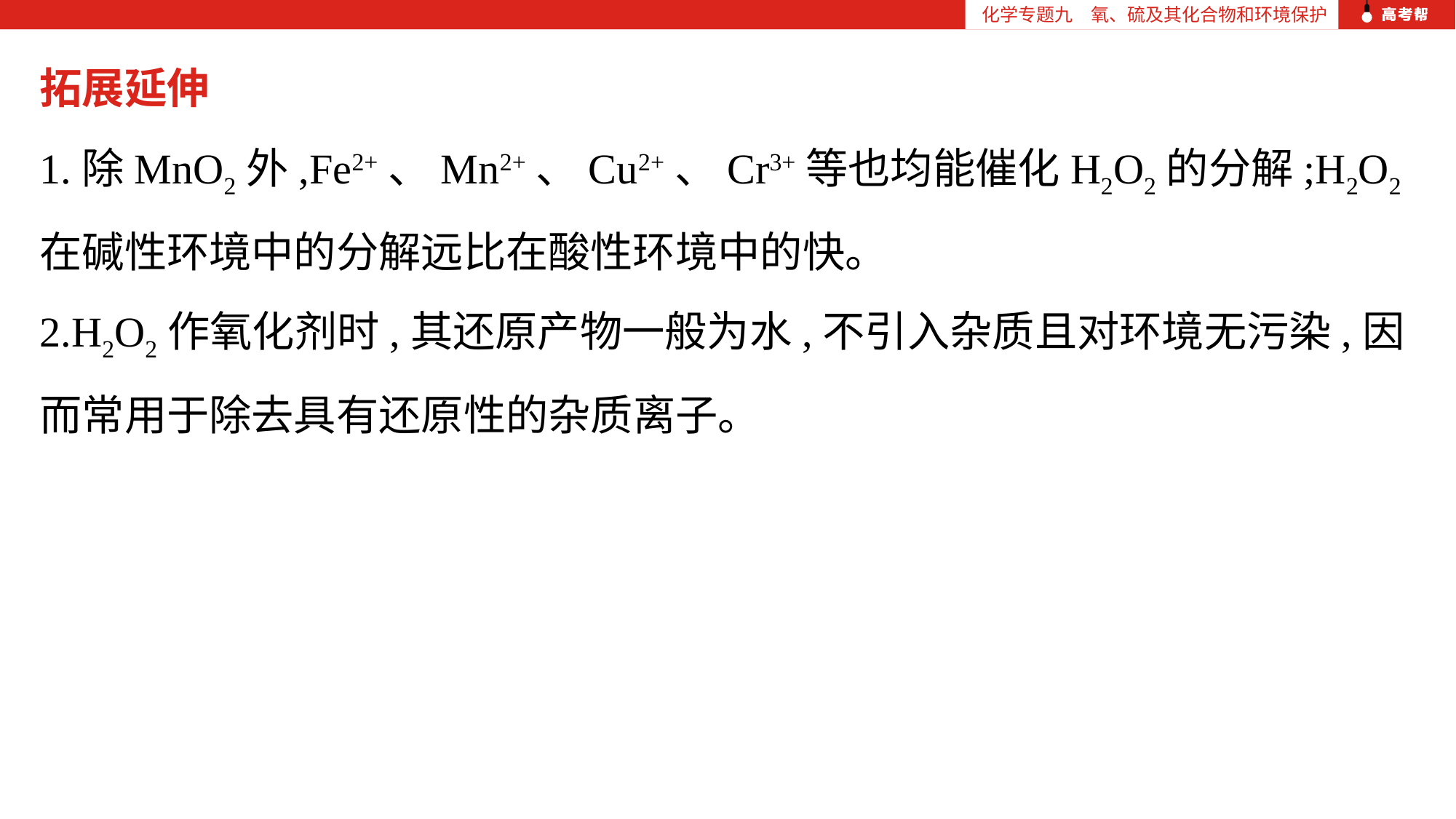

化学专题九　氧、硫及其化合物和环境保护

拓展延伸
1.除MnO2外,Fe2+、Mn2+、Cu2+、Cr3+等也均能催化H2O2的分解;H2O2在碱性环境中的分解远比在酸性环境中的快。
2.H2O2作氧化剂时,其还原产物一般为水,不引入杂质且对环境无污染,因而常用于除去具有还原性的杂质离子。